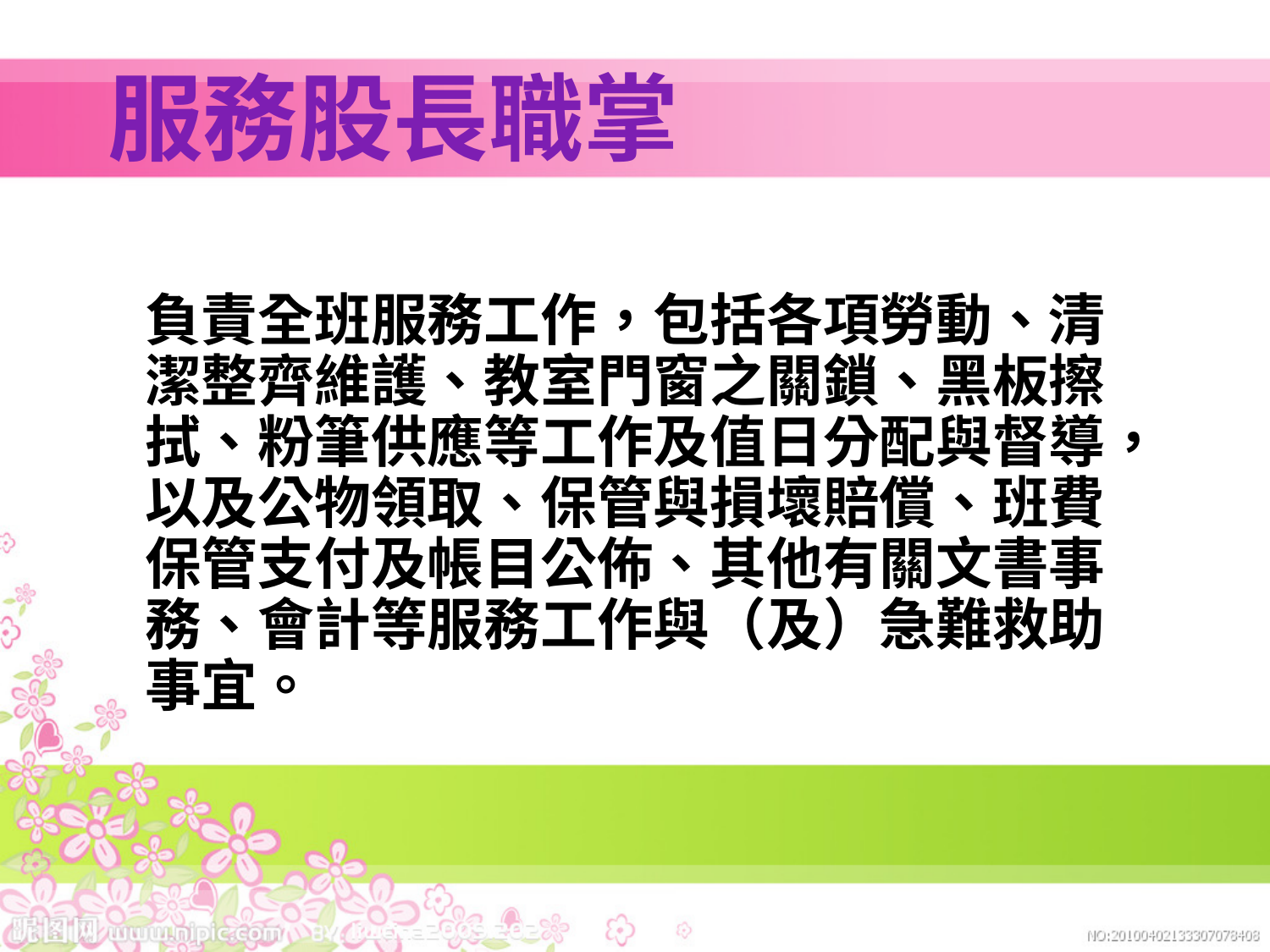

# 服務股長職掌
負責全班服務工作，包括各項勞動、清潔整齊維護、教室門窗之關鎖、黑板擦拭、粉筆供應等工作及值日分配與督導，以及公物領取、保管與損壞賠償、班費保管支付及帳目公佈、其他有關文書事務、會計等服務工作與（及）急難救助事宜。